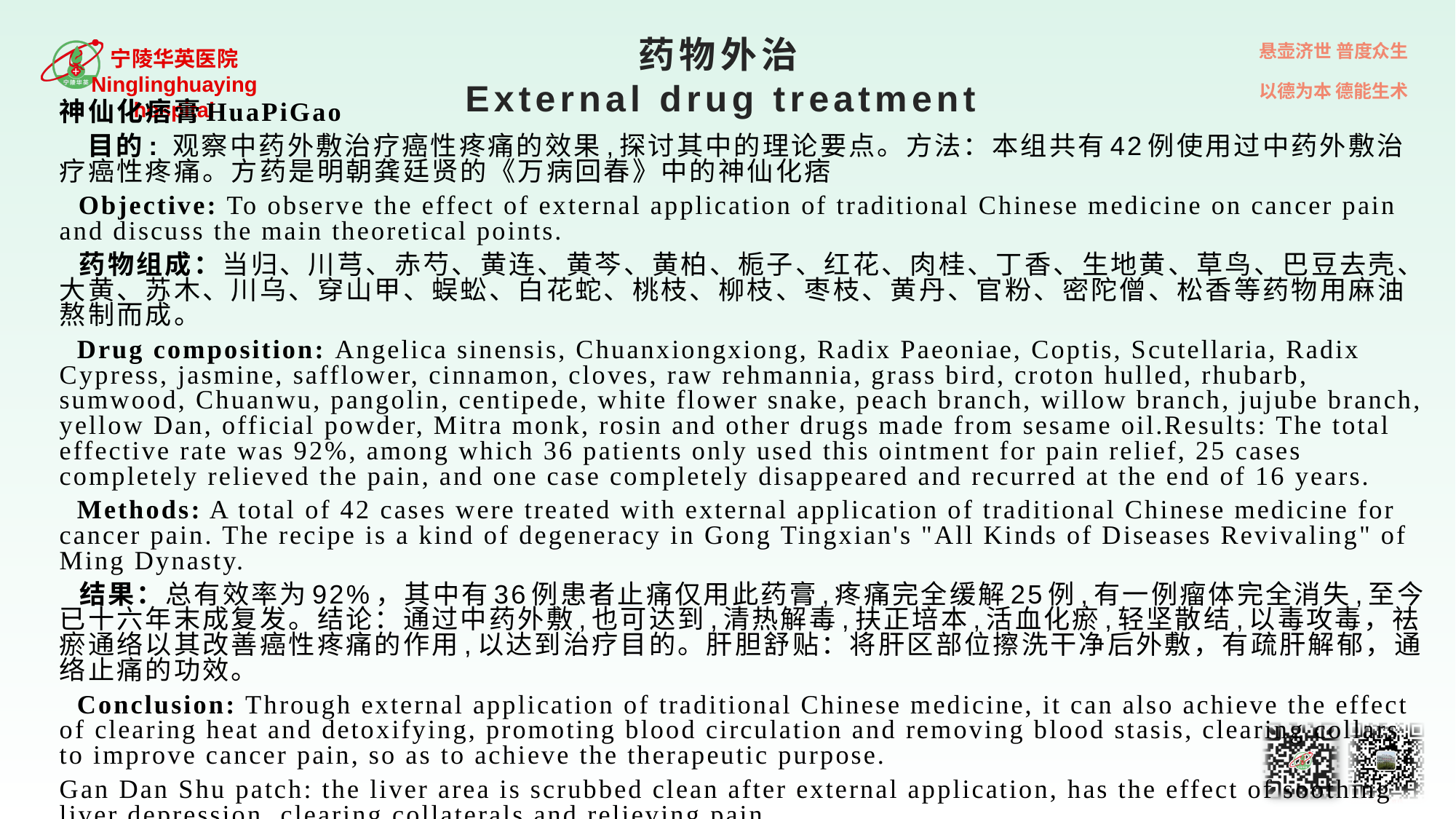

# 药物外治 External drug treatment

神仙化痞膏HuaPiGao
   目的: 观察中药外敷治疗癌性疼痛的效果,探讨其中的理论要点。方法：本组共有42例使用过中药外敷治疗癌性疼痛。方药是明朝龚廷贤的《万病回春》中的神仙化痞
  Objective: To observe the effect of external application of traditional Chinese medicine on cancer pain and discuss the main theoretical points.
  药物组成：当归、川芎、赤芍、黄连、黄芩、黄柏、栀子、红花、肉桂、丁香、生地黄、草鸟、巴豆去壳、大黄、苏木、川乌、穿山甲、蜈蚣、白花蛇、桃枝、柳枝、枣枝、黄丹、官粉、密陀僧、松香等药物用麻油熬制而成。
  Drug composition: Angelica sinensis, Chuanxiongxiong, Radix Paeoniae, Coptis, Scutellaria, Radix Cypress, jasmine, safflower, cinnamon, cloves, raw rehmannia, grass bird, croton hulled, rhubarb, sumwood, Chuanwu, pangolin, centipede, white flower snake, peach branch, willow branch, jujube branch, yellow Dan, official powder, Mitra monk, rosin and other drugs made from sesame oil.Results: The total effective rate was 92%, among which 36 patients only used this ointment for pain relief, 25 cases completely relieved the pain, and one case completely disappeared and recurred at the end of 16 years.
  Methods: A total of 42 cases were treated with external application of traditional Chinese medicine for cancer pain. The recipe is a kind of degeneracy in Gong Tingxian's "All Kinds of Diseases Revivaling" of Ming Dynasty.
  结果：总有效率为92%，其中有36例患者止痛仅用此药膏,疼痛完全缓解25例,有一例瘤体完全消失,至今已十六年末成复发。结论：通过中药外敷,也可达到,清热解毒,扶正培本,活血化瘀,轻坚散结,以毒攻毒，祛瘀通络以其改善癌性疼痛的作用,以达到治疗目的。肝胆舒贴：将肝区部位擦洗干净后外敷，有疏肝解郁，通络止痛的功效。
  Conclusion: Through external application of traditional Chinese medicine, it can also achieve the effect of clearing heat and detoxifying, promoting blood circulation and removing blood stasis, clearing collars to improve cancer pain, so as to achieve the therapeutic purpose.
Gan Dan Shu patch: the liver area is scrubbed clean after external application, has the effect of soothing liver depression, clearing collaterals and relieving pain.
蟾酥膏或琥珀外敷。
Chansu Zhengtong Gao or Hupo external application